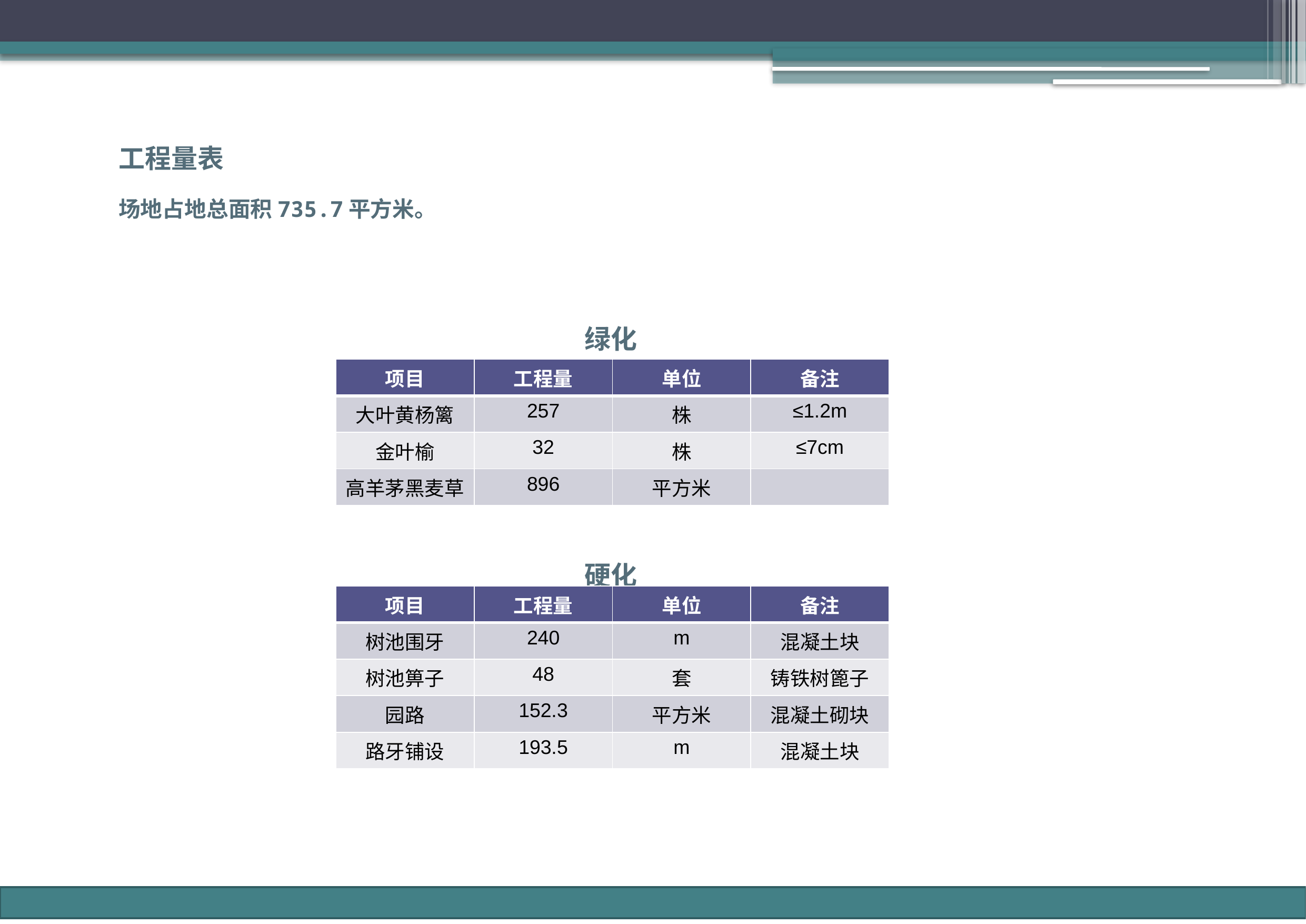

工程量表
场地占地总面积735.7平方米。
绿化
| 项目 | 工程量 | 单位 | 备注 |
| --- | --- | --- | --- |
| 大叶黄杨篱 | 257 | 株 | ≤1.2m |
| 金叶榆 | 32 | 株 | ≤7cm |
| 高羊茅黑麦草 | 896 | 平方米 |  |
硬化
| 项目 | 工程量 | 单位 | 备注 |
| --- | --- | --- | --- |
| 树池围牙 | 240 | m | 混凝土块 |
| 树池箅子 | 48 | 套 | 铸铁树篦子 |
| 园路 | 152.3 | 平方米 | 混凝土砌块 |
| 路牙铺设 | 193.5 | m | 混凝土块 |